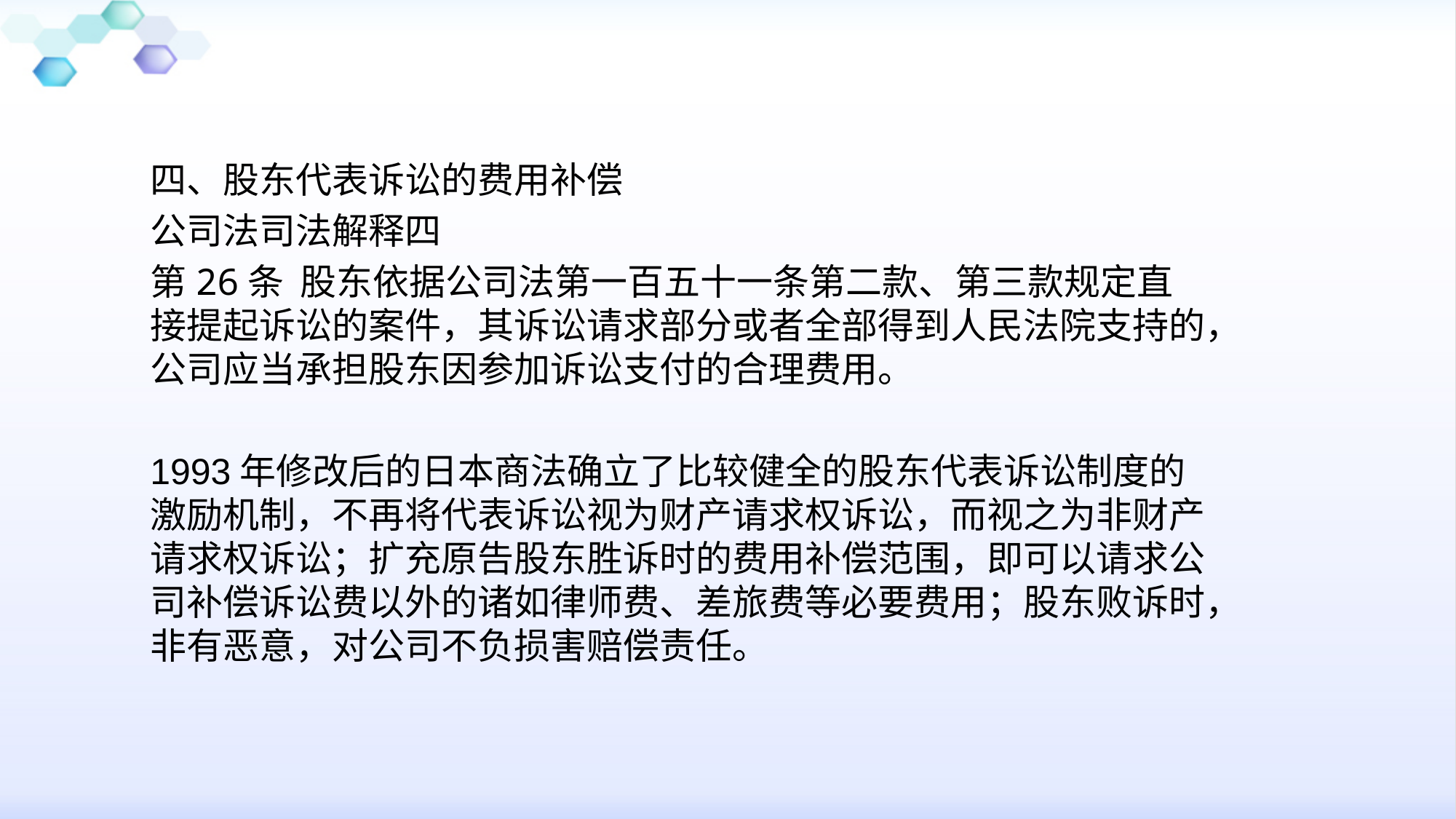

四、股东代表诉讼的费用补偿
公司法司法解释四
第26条  股东依据公司法第一百五十一条第二款、第三款规定直接提起诉讼的案件，其诉讼请求部分或者全部得到人民法院支持的，公司应当承担股东因参加诉讼支付的合理费用。

1993年修改后的日本商法确立了比较健全的股东代表诉讼制度的激励机制，不再将代表诉讼视为财产请求权诉讼，而视之为非财产请求权诉讼；扩充原告股东胜诉时的费用补偿范围，即可以请求公司补偿诉讼费以外的诸如律师费、差旅费等必要费用；股东败诉时，非有恶意，对公司不负损害赔偿责任。